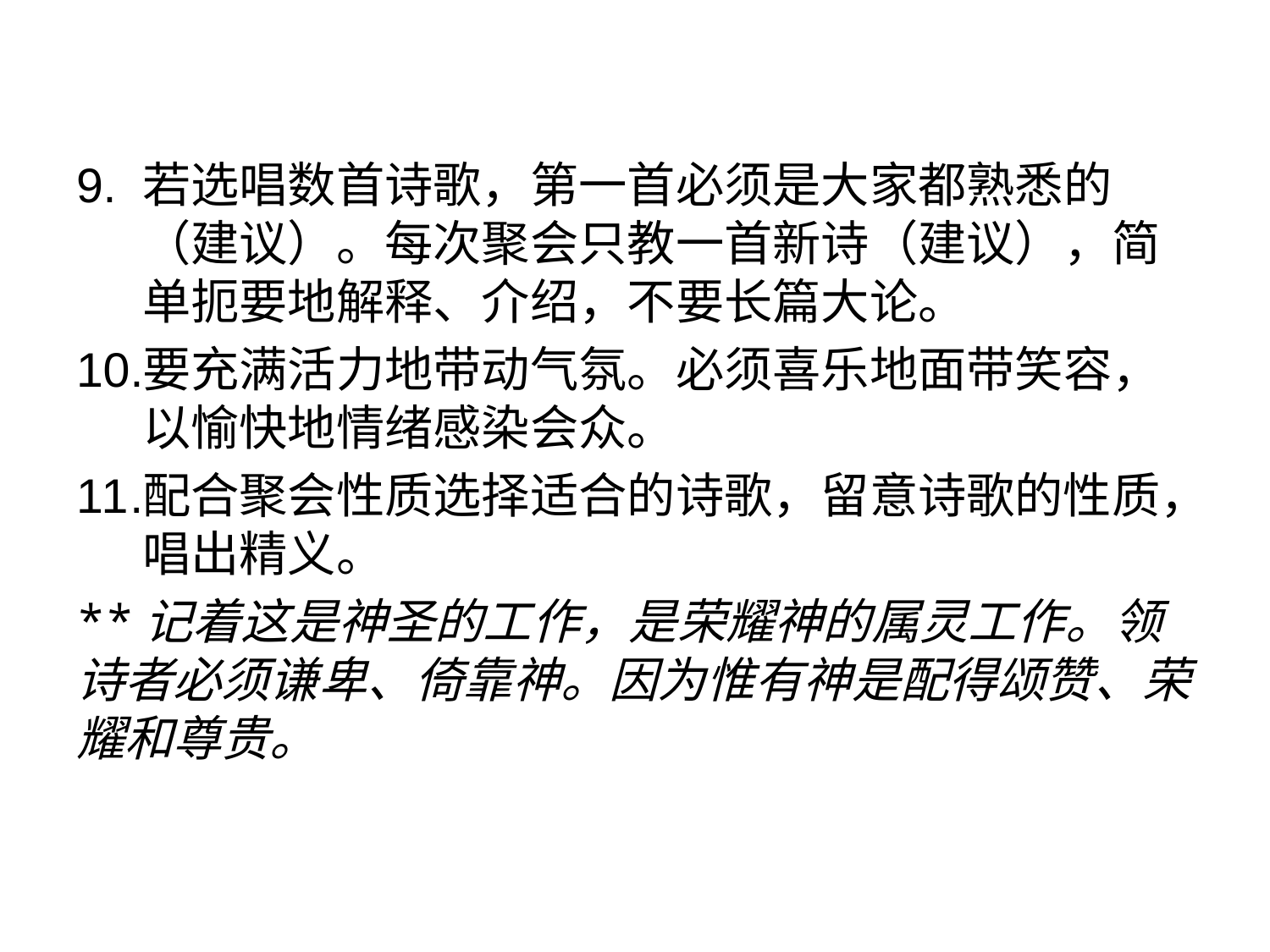

若选唱数首诗歌，第一首必须是大家都熟悉的（建议）。每次聚会只教一首新诗（建议），简单扼要地解释、介绍，不要长篇大论。
要充满活力地带动气氛。必须喜乐地面带笑容，以愉快地情绪感染会众。
配合聚会性质选择适合的诗歌，留意诗歌的性质，唱出精义。
**记着这是神圣的工作，是荣耀神的属灵工作。领诗者必须谦卑、倚靠神。因为惟有神是配得颂赞、荣耀和尊贵。